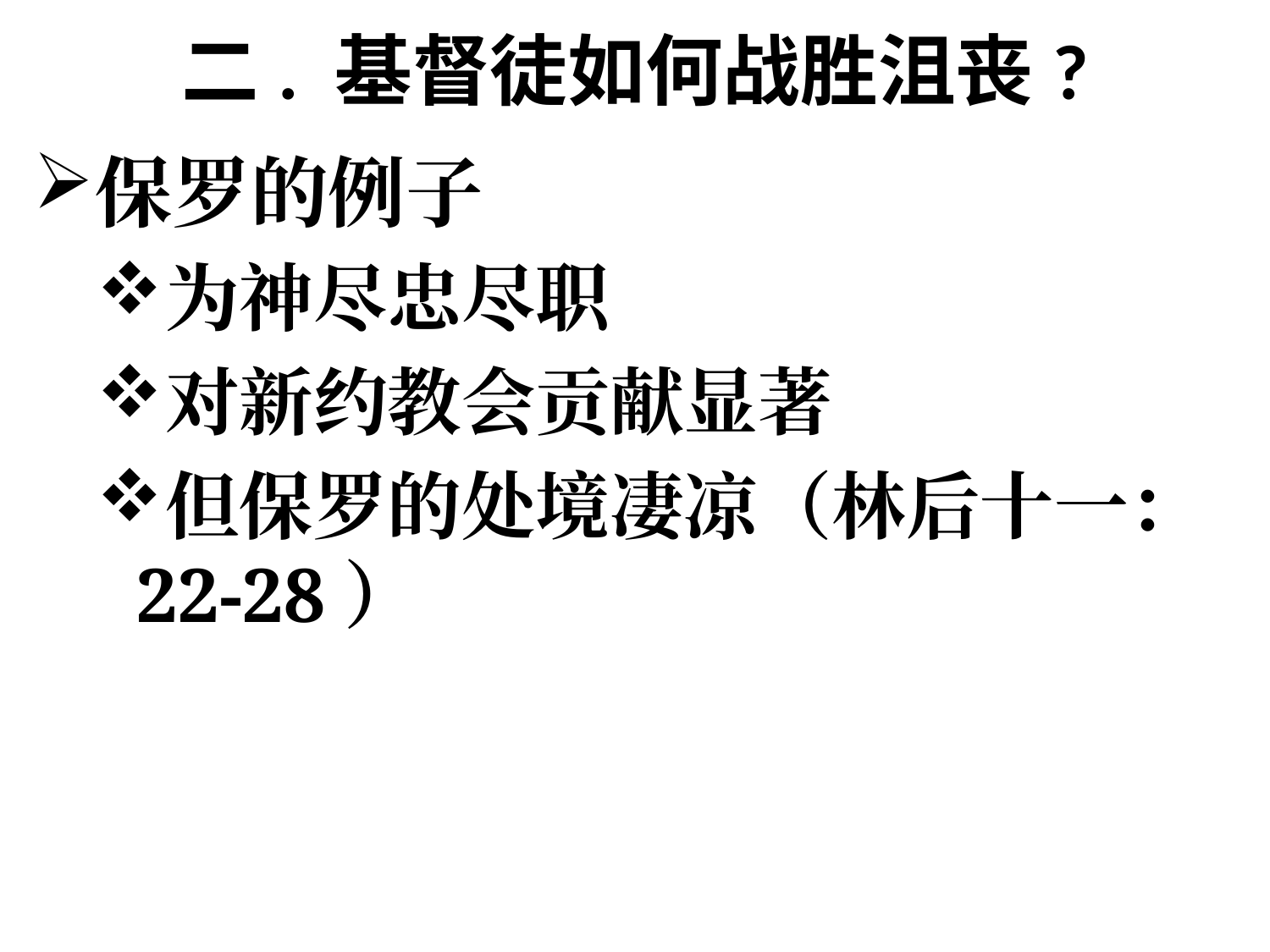

# 二. 基督徒如何战胜沮丧?
保罗的例子
为神尽忠尽职
对新约教会贡献显著
但保罗的处境凄凉（林后十一：22-28）